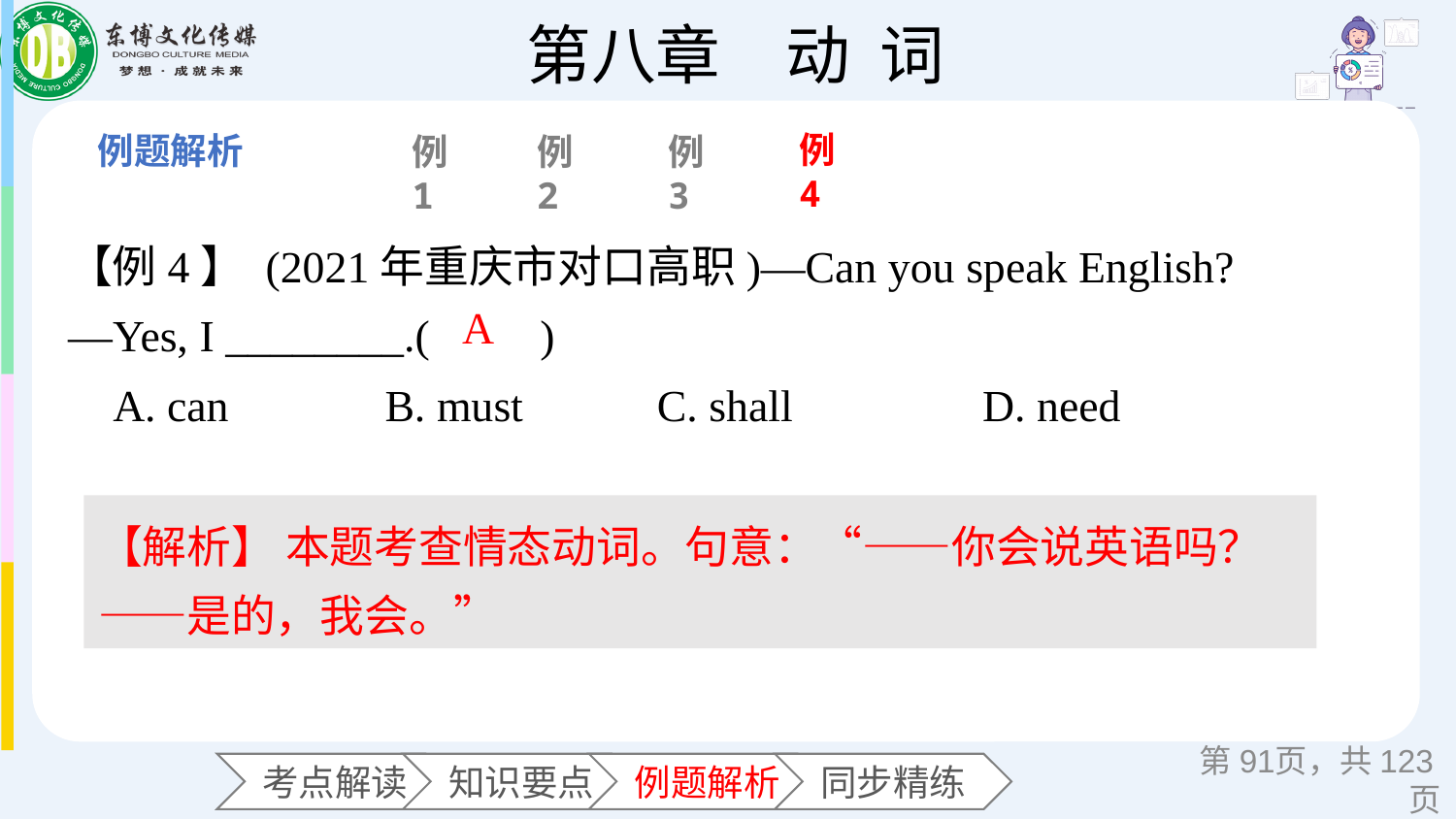

例4
例1
例2
例3
【例4】 (2021年重庆市对口高职)—Can you speak English?
—Yes, I ________.(　　)
    A. can              B. must            C. shall                 D. need
A
【解析】 本题考查情态动词。句意：“——你会说英语吗？——是的，我会。”
第91页，共123页